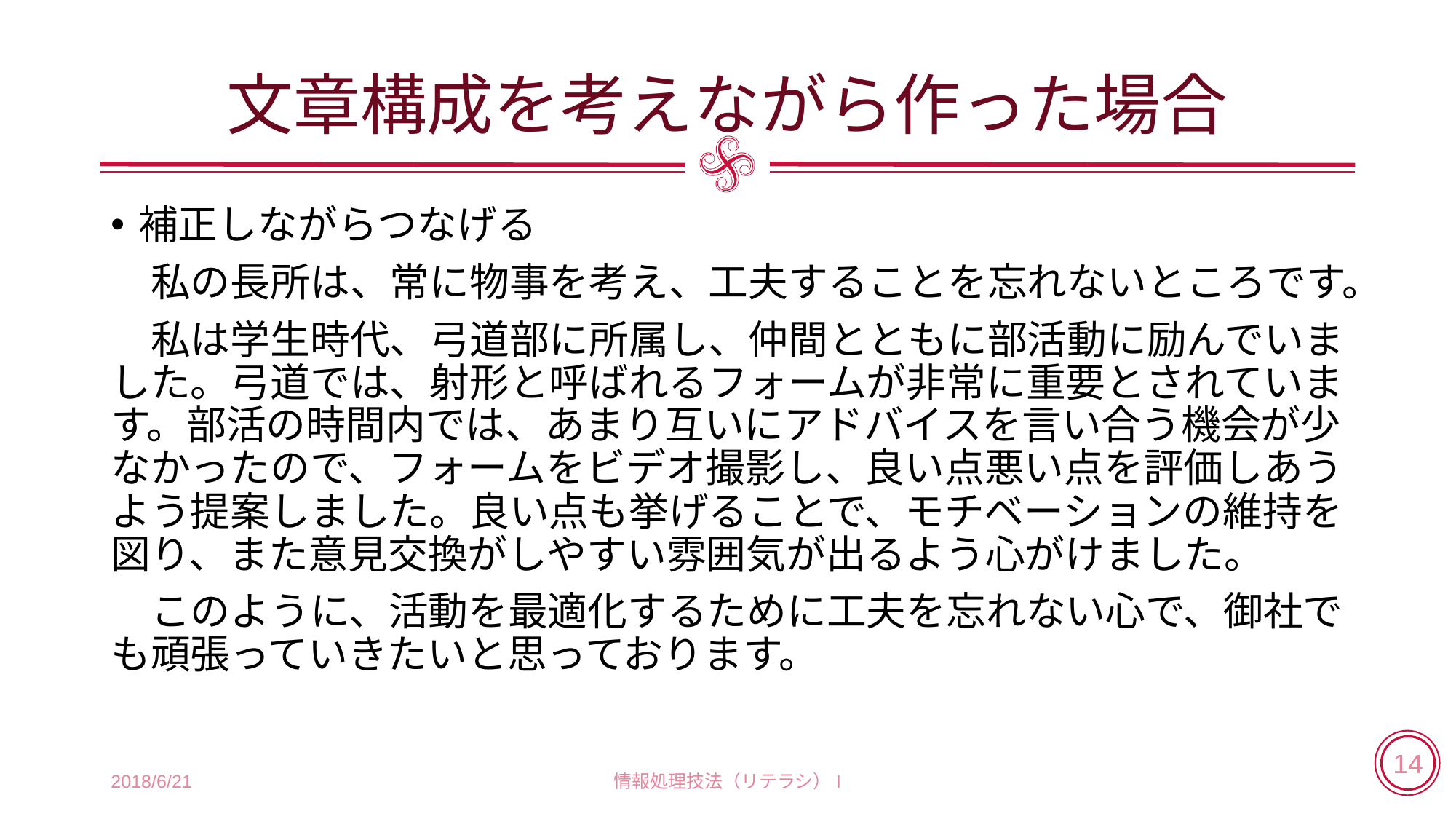

# 文章構成を考えながら作った場合
補正しながらつなげる
　私の長所は、常に物事を考え、工夫することを忘れないところです。
　私は学生時代、弓道部に所属し、仲間とともに部活動に励んでいました。弓道では、射形と呼ばれるフォームが非常に重要とされています。部活の時間内では、あまり互いにアドバイスを言い合う機会が少なかったので、フォームをビデオ撮影し、良い点悪い点を評価しあうよう提案しました。良い点も挙げることで、モチベーションの維持を図り、また意見交換がしやすい雰囲気が出るよう心がけました。
　このように、活動を最適化するために工夫を忘れない心で、御社でも頑張っていきたいと思っております。
2018/6/21
情報処理技法（リテラシ）I